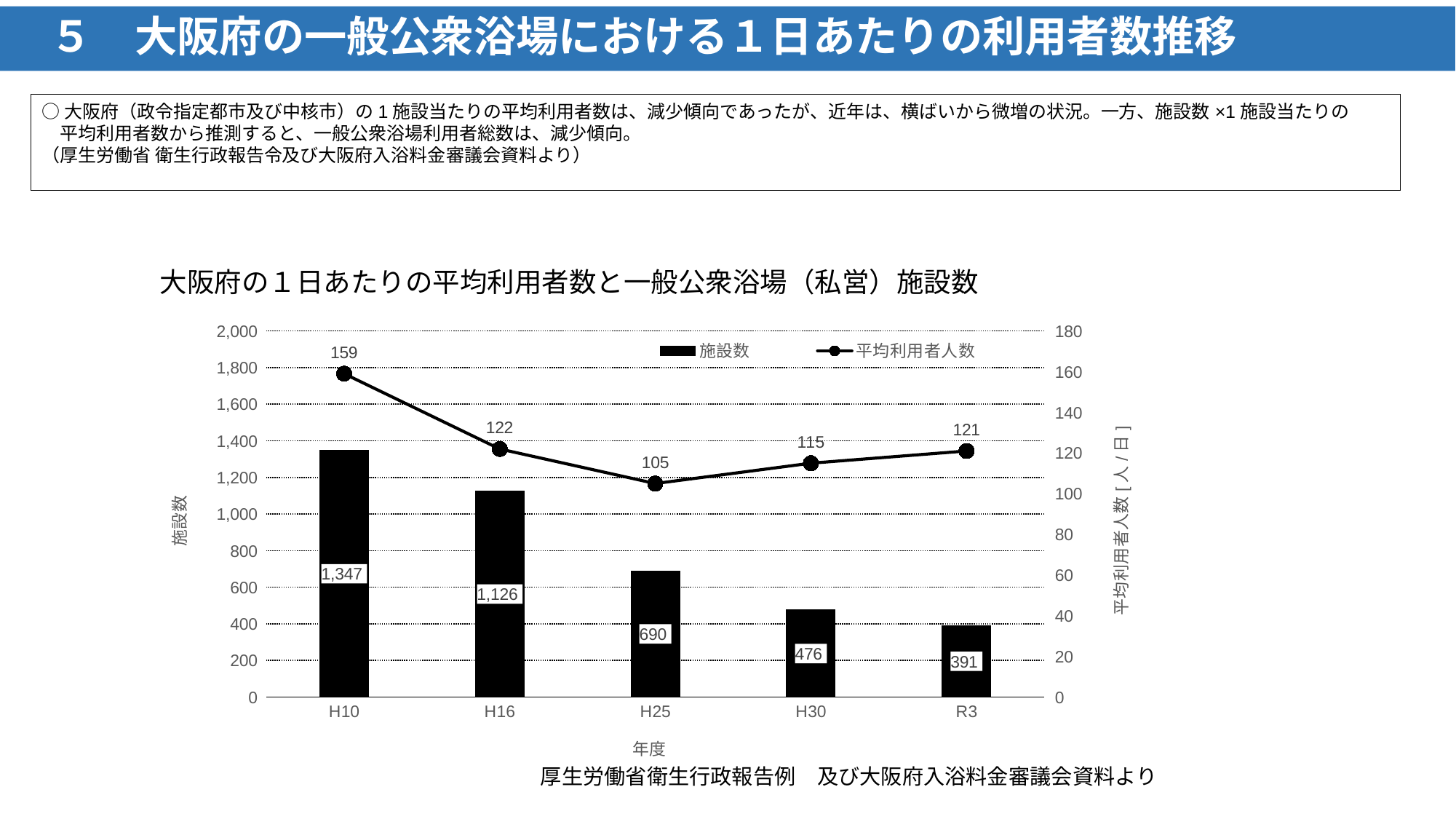

# ５　大阪府の一般公衆浴場における１日あたりの利用者数推移
○大阪府（政令指定都市及び中核市）の1施設当たりの平均利用者数は、減少傾向であったが、近年は、横ばいから微増の状況。一方、施設数×1施設当たりの
　平均利用者数から推測すると、一般公衆浴場利用者総数は、減少傾向。
（厚生労働省 衛生行政報告令及び大阪府入浴料金審議会資料より）

大阪府の１日あたりの平均利用者数と一般公衆浴場（私営）施設数

### Chart

| Category |  |  |
|---|---|---|
| H10 | 1347.0 | 159.0 |
| H16 | 1126.0 | 122.0 |
| H25 | 690.0 | 105.0 |
| H30 | 476.0 | 115.0 |
| R3 | 391.0 | 121.0 |
厚生労働省衛生行政報告例　及び大阪府入浴料金審議会資料より